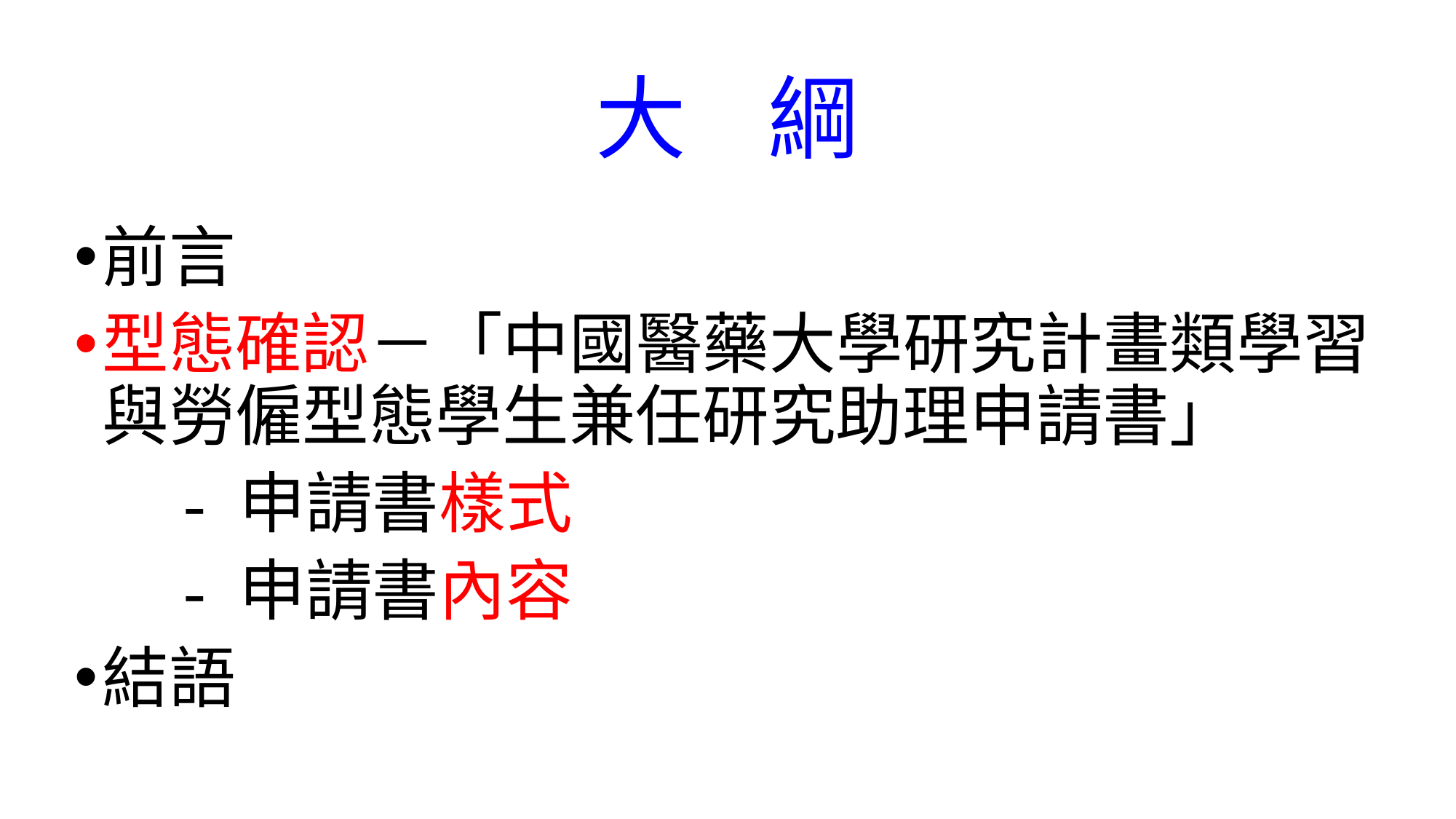

# 大    綱
前言
型態確認－「中國醫藥大學研究計畫類學習與勞僱型態學生兼任研究助理申請書」
	- 申請書樣式
	- 申請書內容
結語